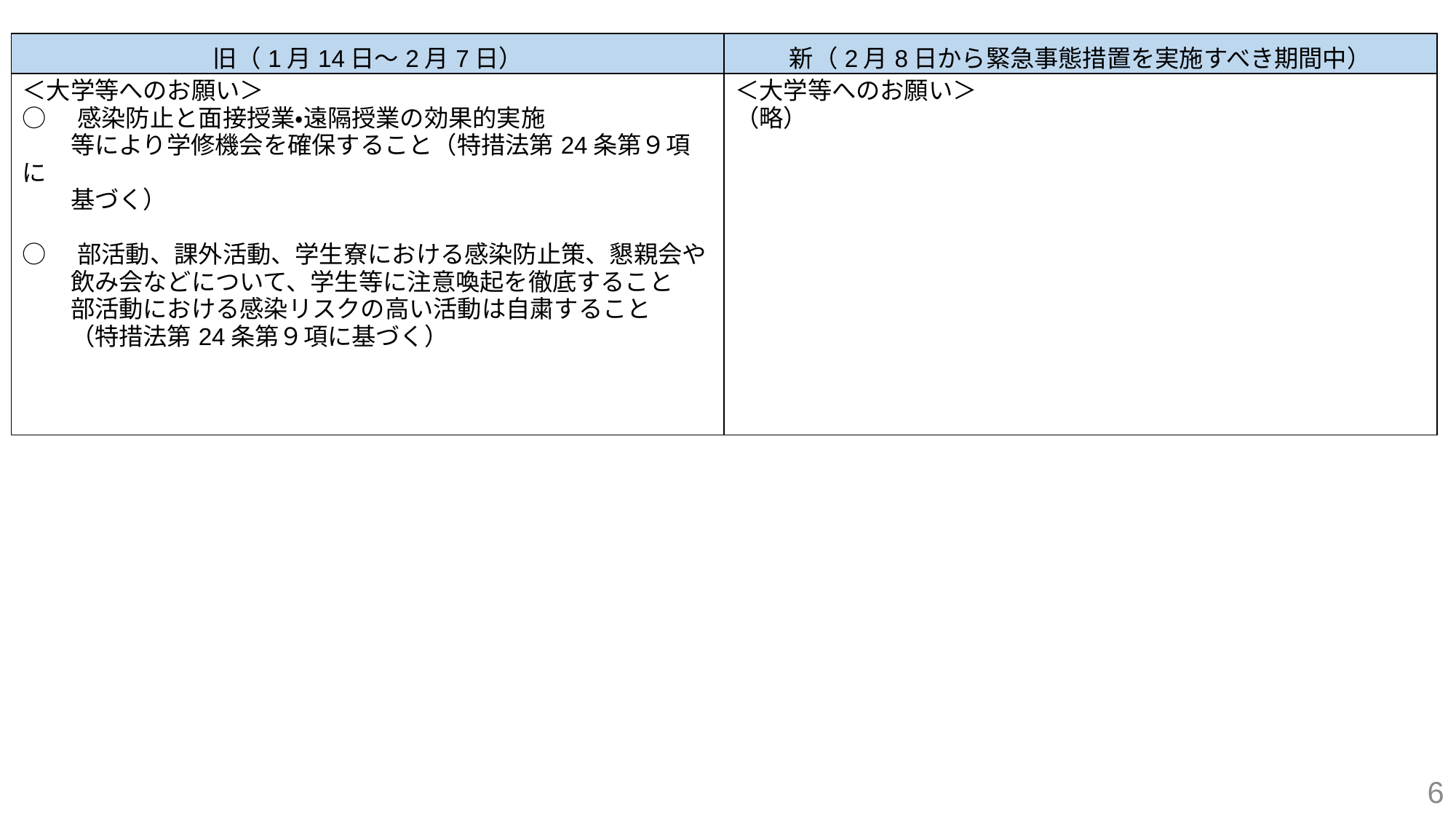

| 旧（1月14日～2月7日） | 新（2月8日から緊急事態措置を実施すべき期間中） |
| --- | --- |
| ＜大学等へのお願い＞　　　　 ○　感染防止と面接授業・遠隔授業の効果的実施 　　等により学修機会を確保すること（特措法第24条第９項に 　　基づく） ○　部活動、課外活動、学生寮における感染防止策、懇親会や 　　飲み会などについて、学生等に注意喚起を徹底すること 　　部活動における感染リスクの高い活動は自粛すること 　　（特措法第24条第９項に基づく） | ＜大学等へのお願い＞　　　　 （略） |

6